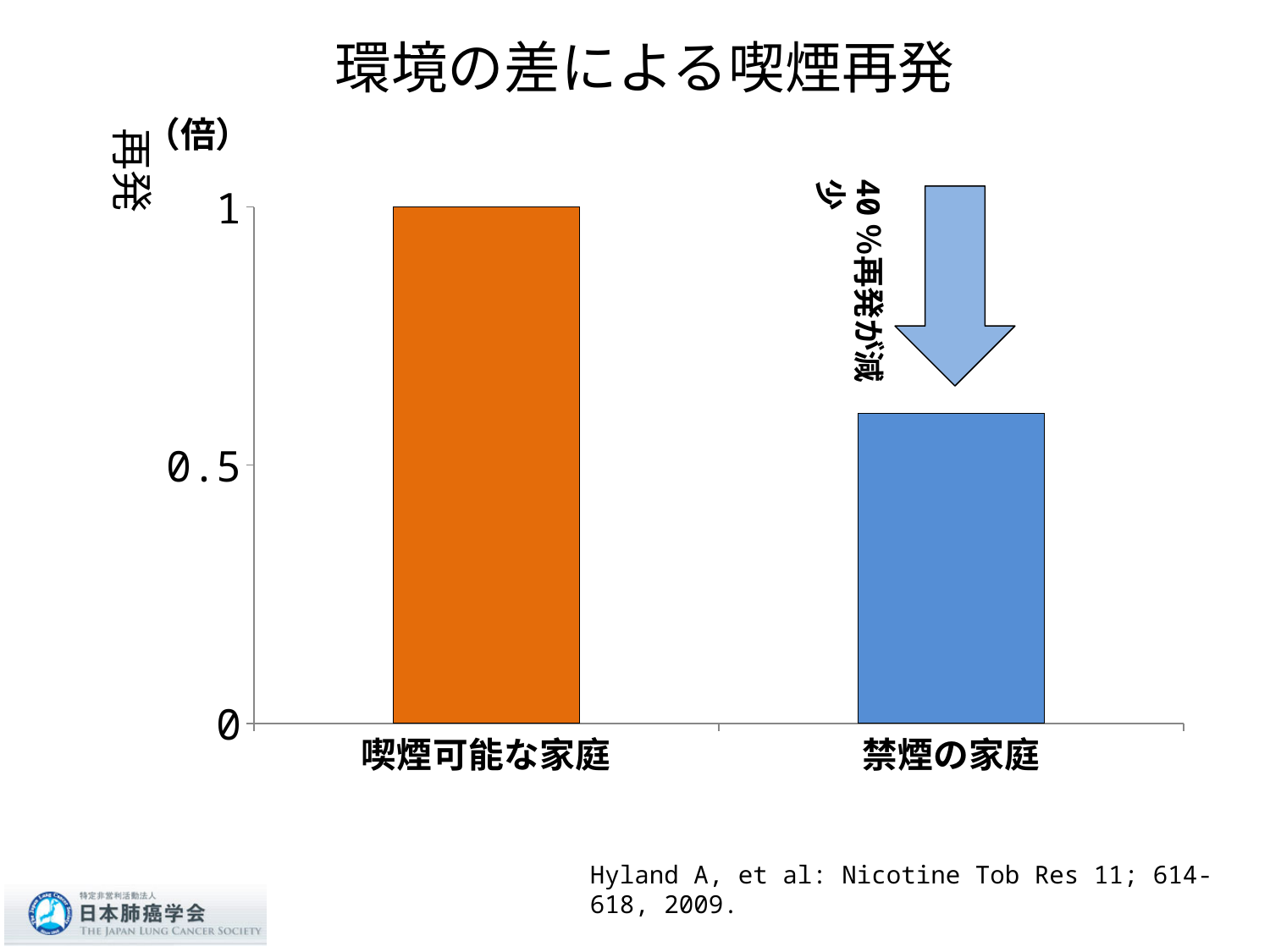

# 環境の差による喫煙再発
（倍）
再発

### Chart

| Category | 系列 1 |
|---|---|
| 喫煙可能な家庭 | 1.0 |
| 禁煙の家庭 | 0.6000000000000002 |
40％再発が減少

Hyland A, et al: Nicotine Tob Res 11; 614-618, 2009.